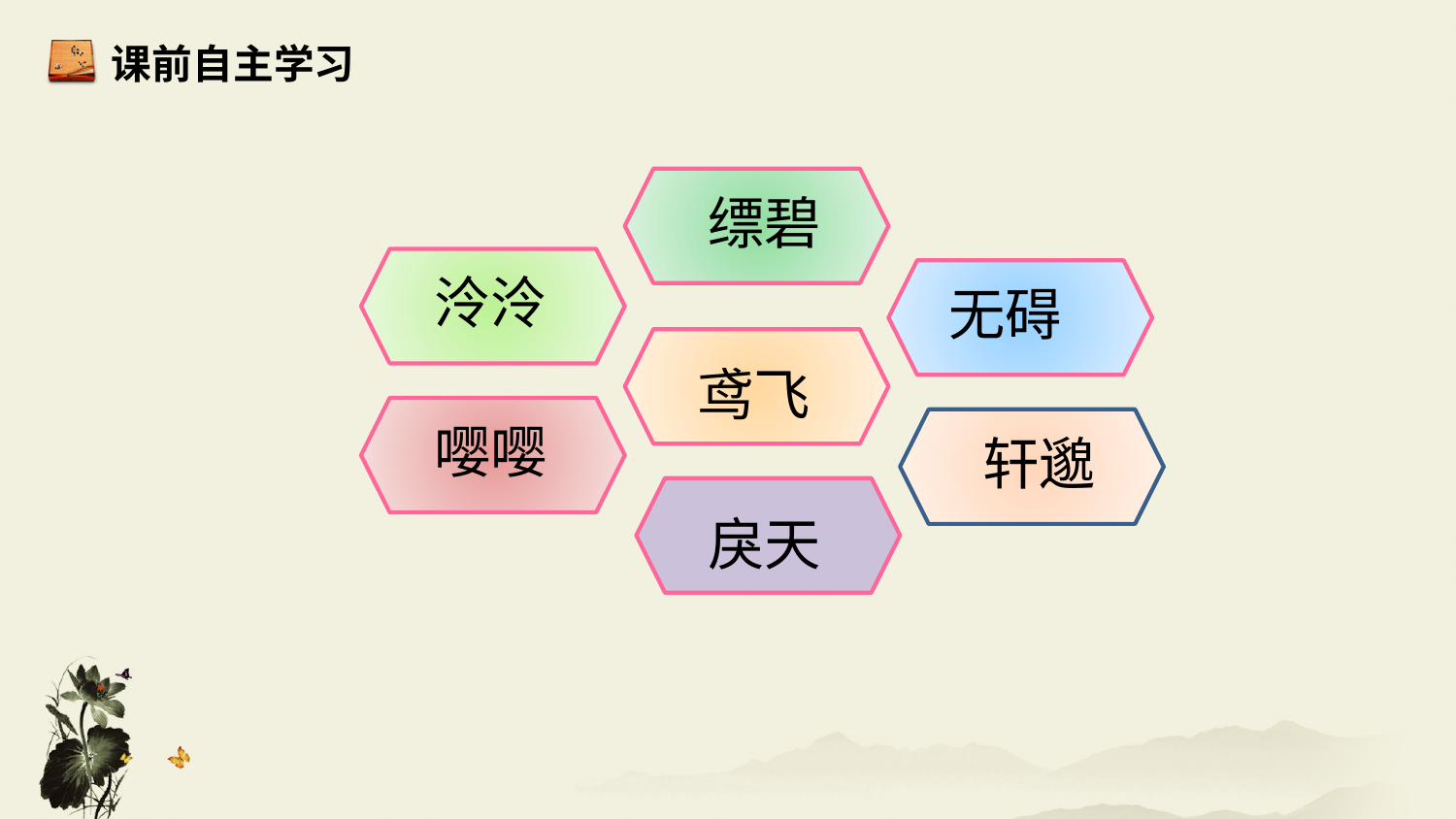

课前自主学习

缥碧

泠泠

无碍

鸢飞

嘤嘤

轩邈

戾天